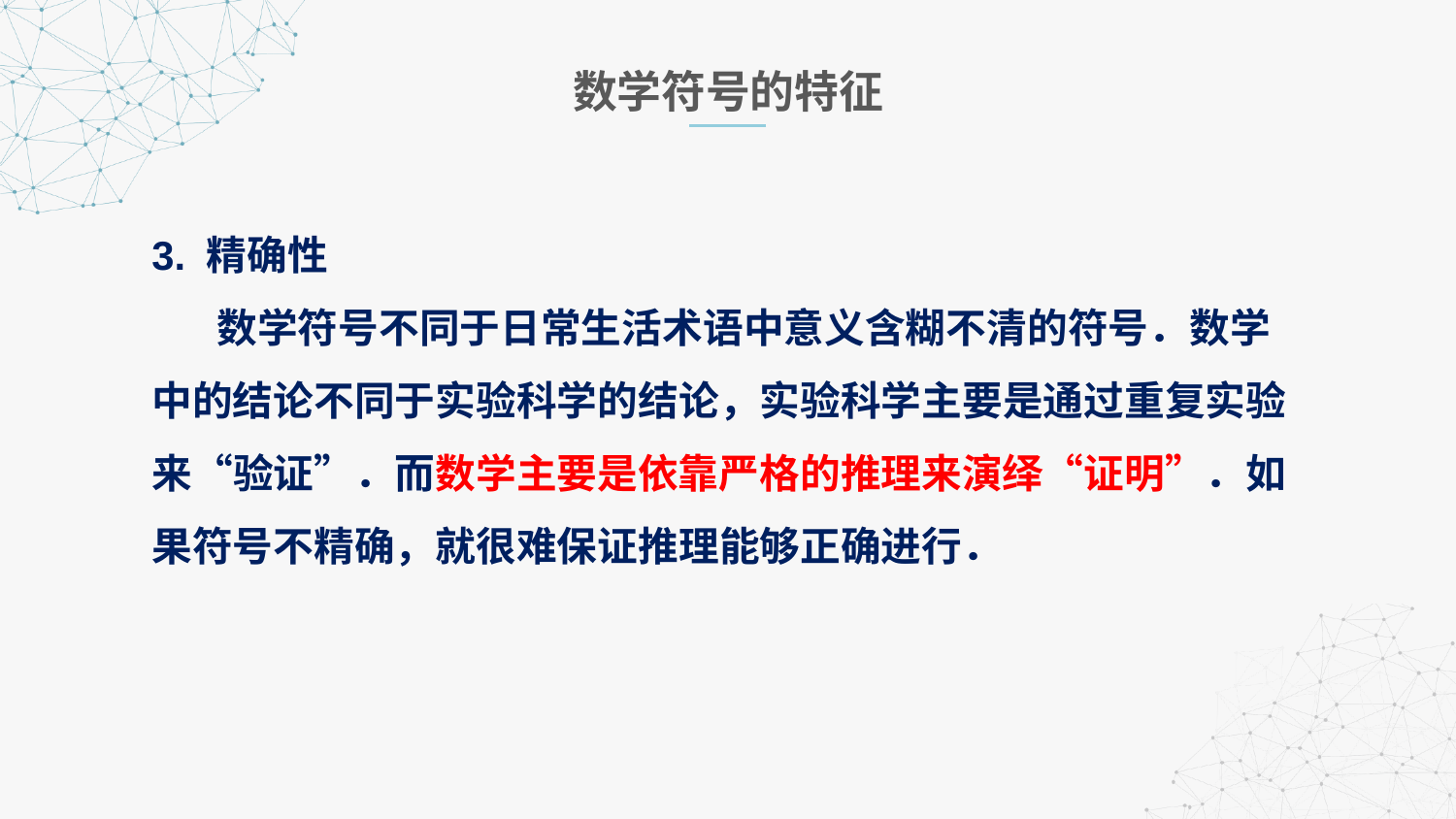

数学符号的特征
3. 精确性
      数学符号不同于日常生活术语中意义含糊不清的符号．数学中的结论不同于实验科学的结论，实验科学主要是通过重复实验来“验证”．而数学主要是依靠严格的推理来演绎“证明”．如果符号不精确，就很难保证推理能够正确进行．